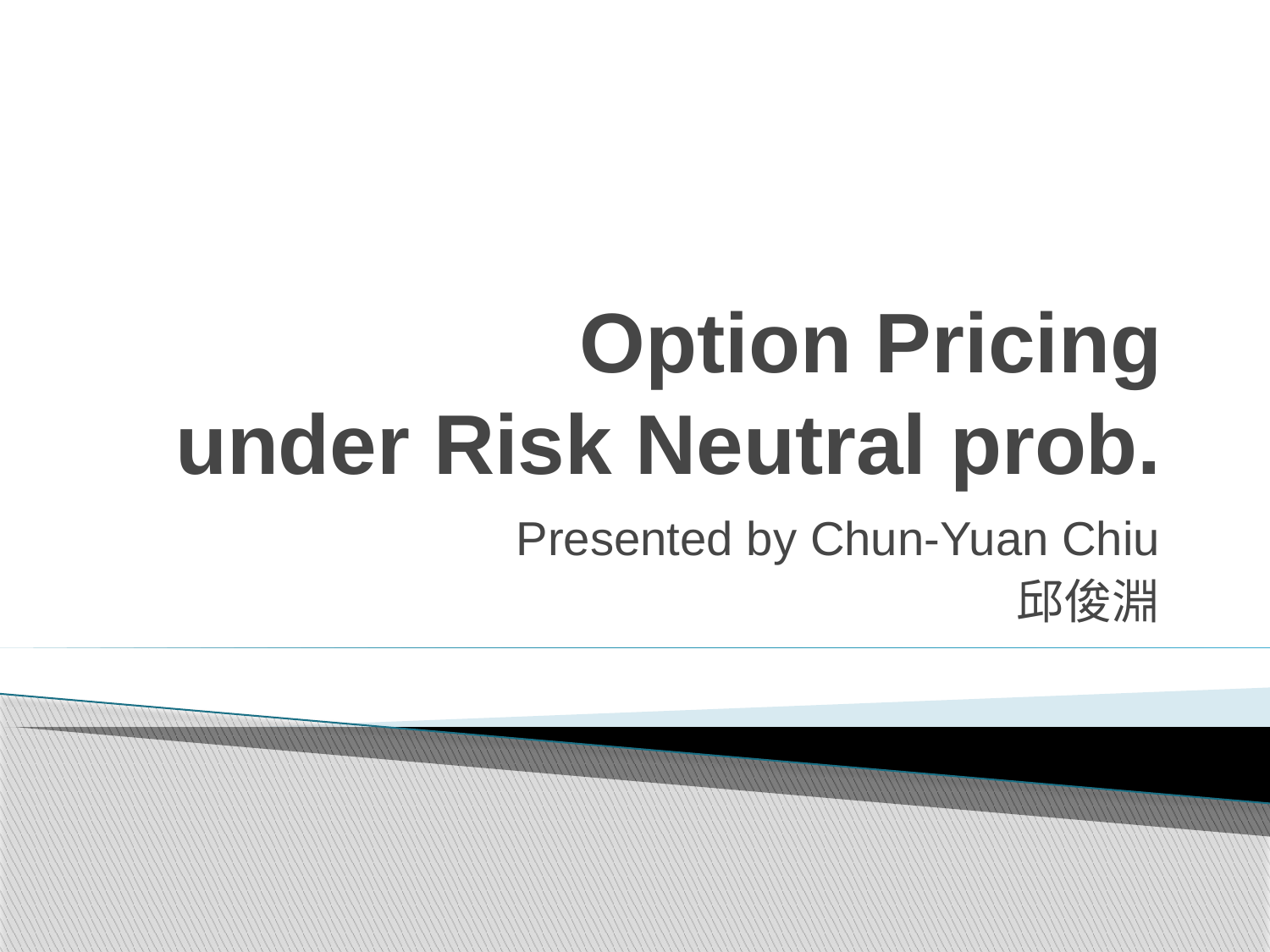

# Option Pricing under Risk Neutral prob.
Presented by Chun-Yuan Chiu
邱俊淵